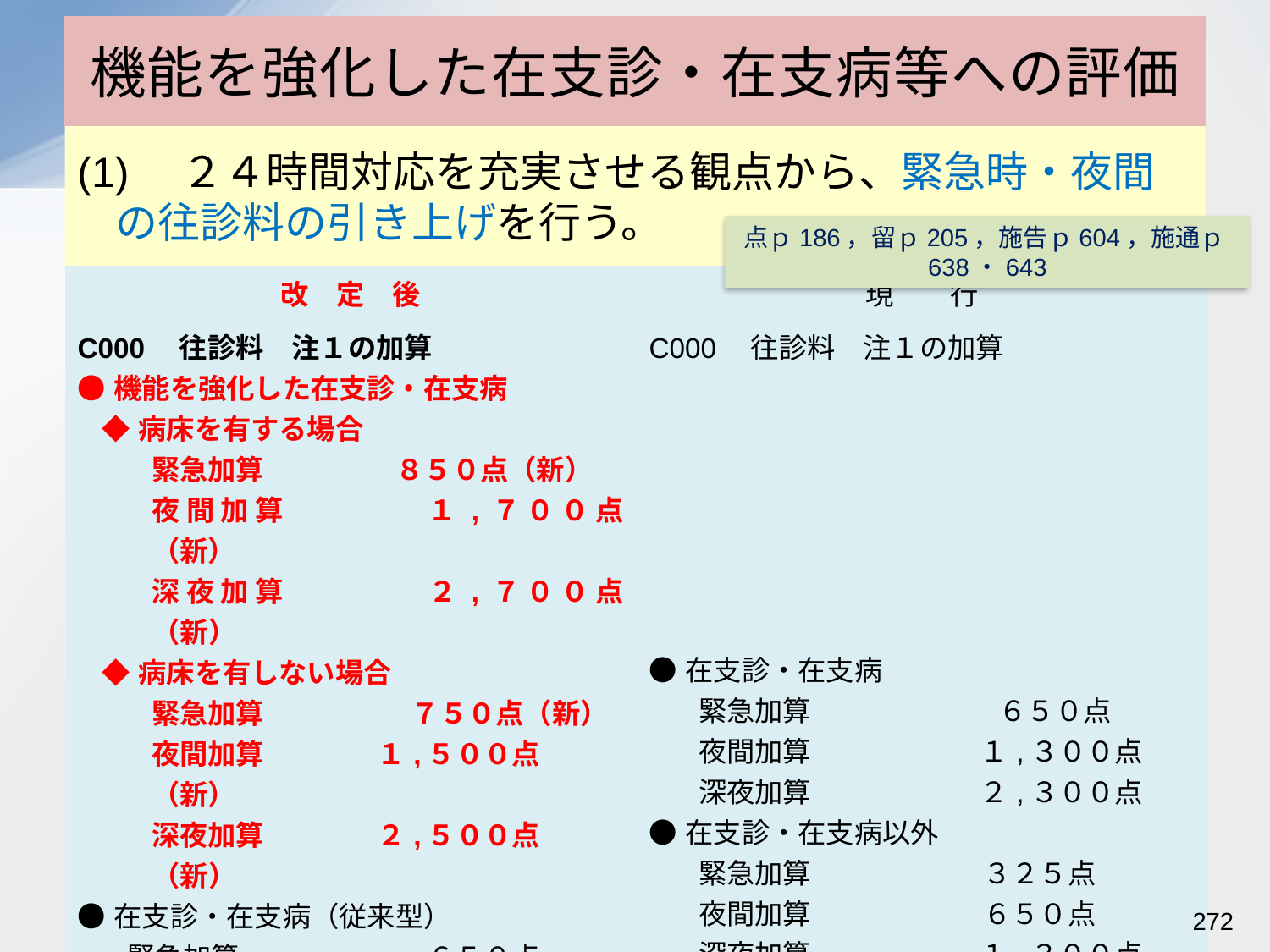

# 機能を強化した在支診・在支病等への評価
(1)　２４時間対応を充実させる観点から、緊急時・夜間の往診料の引き上げを行う。
点ｐ186，留ｐ205，施告ｐ604，施通ｐ638・643
| 改　定　後 | 現　　行 |
| --- | --- |
| C000　往診料　注１の加算 ●機能を強化した在支診・在支病 ◆病床を有する場合 緊急加算　　　　 ８５０点（新） 夜間加算　　　　１,７００点（新） 深夜加算　　　　２,７００点（新） ◆病床を有しない場合 緊急加算　　　　　 ７５０点（新） 夜間加算　　　　１,５００点（新） 深夜加算　　　　２,５００点（新） ●在支診・在支病（従来型） 緊急加算　　 　　　 　６５０点 夜間加算　　　　　　１,３００点 深夜加算　　　　　　２,３００点 ●在支診・在支病以外 緊急加算　 　　　 　３２５点 夜間加算 　 　　 　　 ６５０点 深夜加算　　　　　　１,３００点 | C000　往診料　注１の加算 ●在支診・在支病 緊急加算　　 　 　　　６５０点 夜間加算　　　　　　１,３００点 深夜加算　　　　　　２,３００点 ●在支診・在支病以外 緊急加算　 　 　　 　３２５点 夜間加算 　 　　 　　 ６５０点 深夜加算　　　　　　１,３００点 |
272